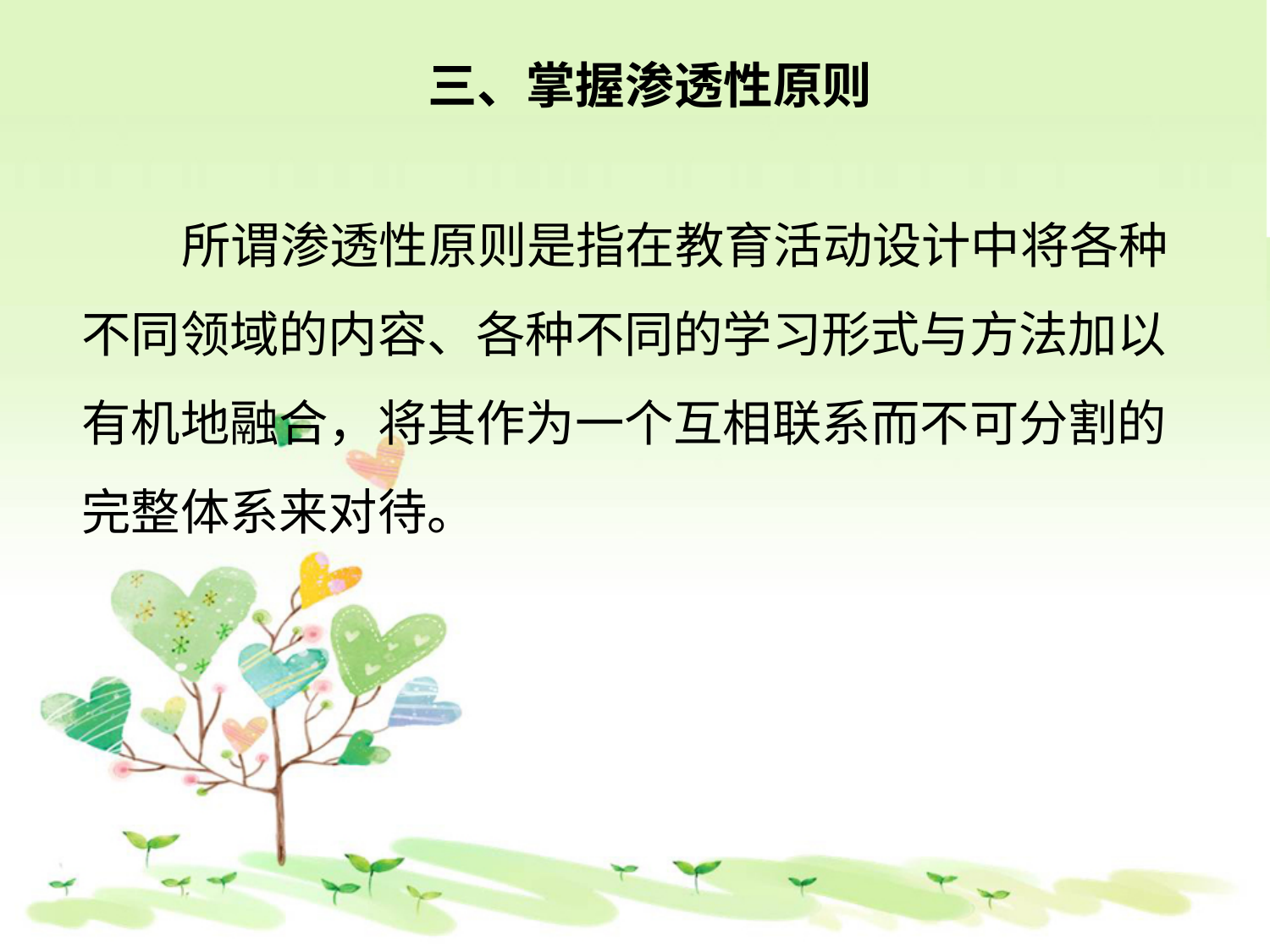

三、掌握渗透性原则
        所谓渗透性原则是指在教育活动设计中将各种不同领域的内容、各种不同的学习形式与方法加以有机地融合，将其作为一个互相联系而不可分割的完整体系来对待。